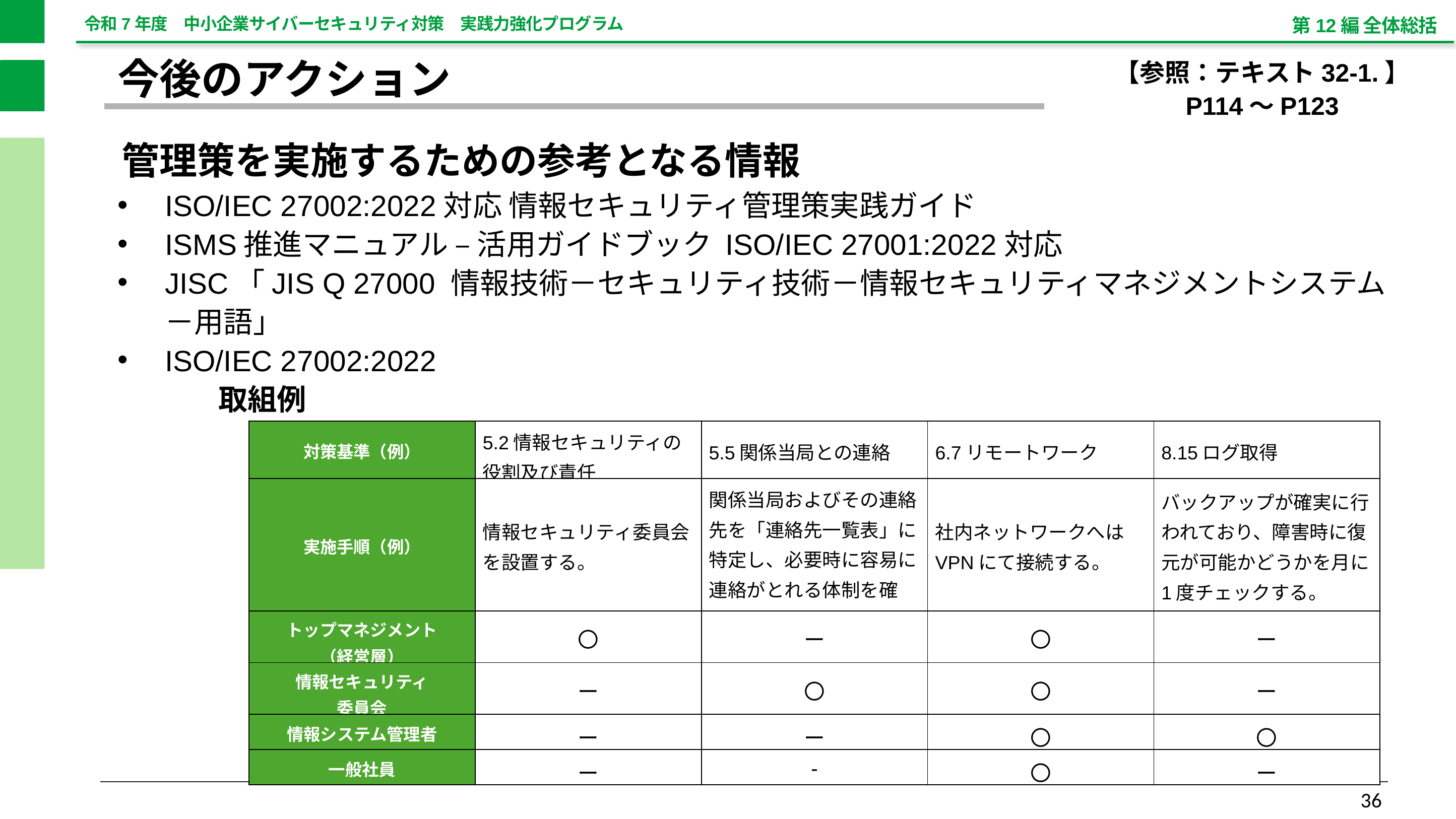

第12編 全体総括
【参照：テキスト32-1.】
P114～P123
今後のアクション
管理策を実施するための参考となる情報
ISO/IEC 27002:2022対応 情報セキュリティ管理策実践ガイド
ISMS推進マニュアル – 活用ガイドブック ISO/IEC 27001:2022対応
JISC「JIS Q 27000 情報技術－セキュリティ技術－情報セキュリティマネジメントシステム－用語」
ISO/IEC 27002:2022
              取組例
| 対策基準（例） | 5.2情報セキュリティの役割及び責任 | 5.5関係当局との連絡 | 6.7リモートワーク | 8.15ログ取得 |
| --- | --- | --- | --- | --- |
| 実施手順（例） | 情報セキュリティ委員会を設置する。 | 関係当局およびその連絡先を「連絡先一覧表」に特定し、必要時に容易に連絡がとれる体制を確立・維持する。 | 社内ネットワークへはVPNにて接続する。 | バックアップが確実に行われており、障害時に復元が可能かどうかを月に1度チェックする。 |
| トップマネジメント （経営層） | 〇 | ー | 〇 | ー |
| 情報セキュリティ 委員会 | ー | 〇 | 〇 | ー |
| 情報システム管理者 | ー | ー | 〇 | 〇 |
| 一般社員 | ー | ‐ | 〇 | ー |